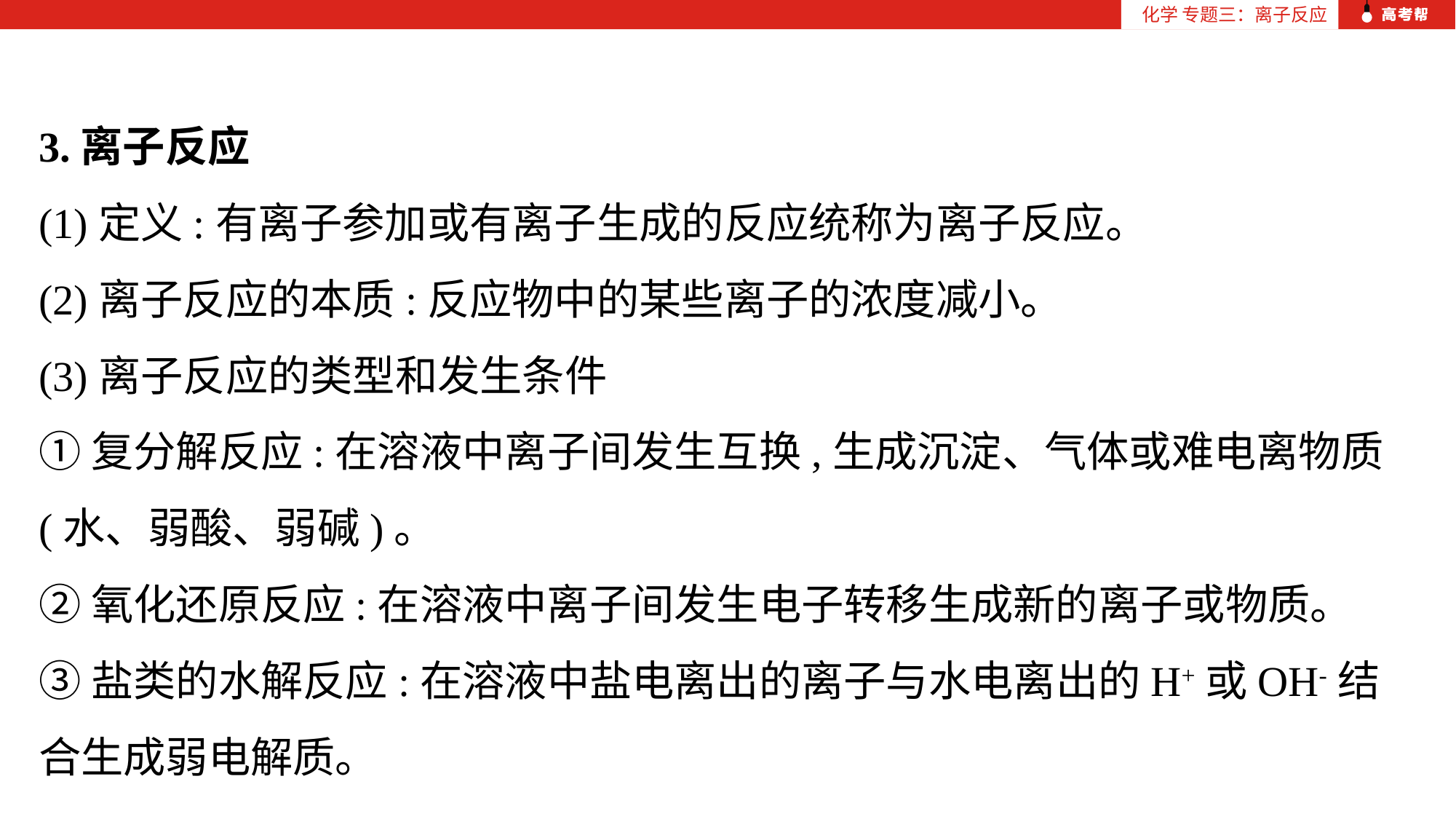

化学 专题三：离子反应
3.离子反应
(1)定义:有离子参加或有离子生成的反应统称为离子反应。
(2)离子反应的本质:反应物中的某些离子的浓度减小。
(3)离子反应的类型和发生条件
①复分解反应:在溶液中离子间发生互换,生成沉淀、气体或难电离物质(水、弱酸、弱碱)。
②氧化还原反应:在溶液中离子间发生电子转移生成新的离子或物质。
③盐类的水解反应:在溶液中盐电离出的离子与水电离出的H+或OH-结合生成弱电解质。